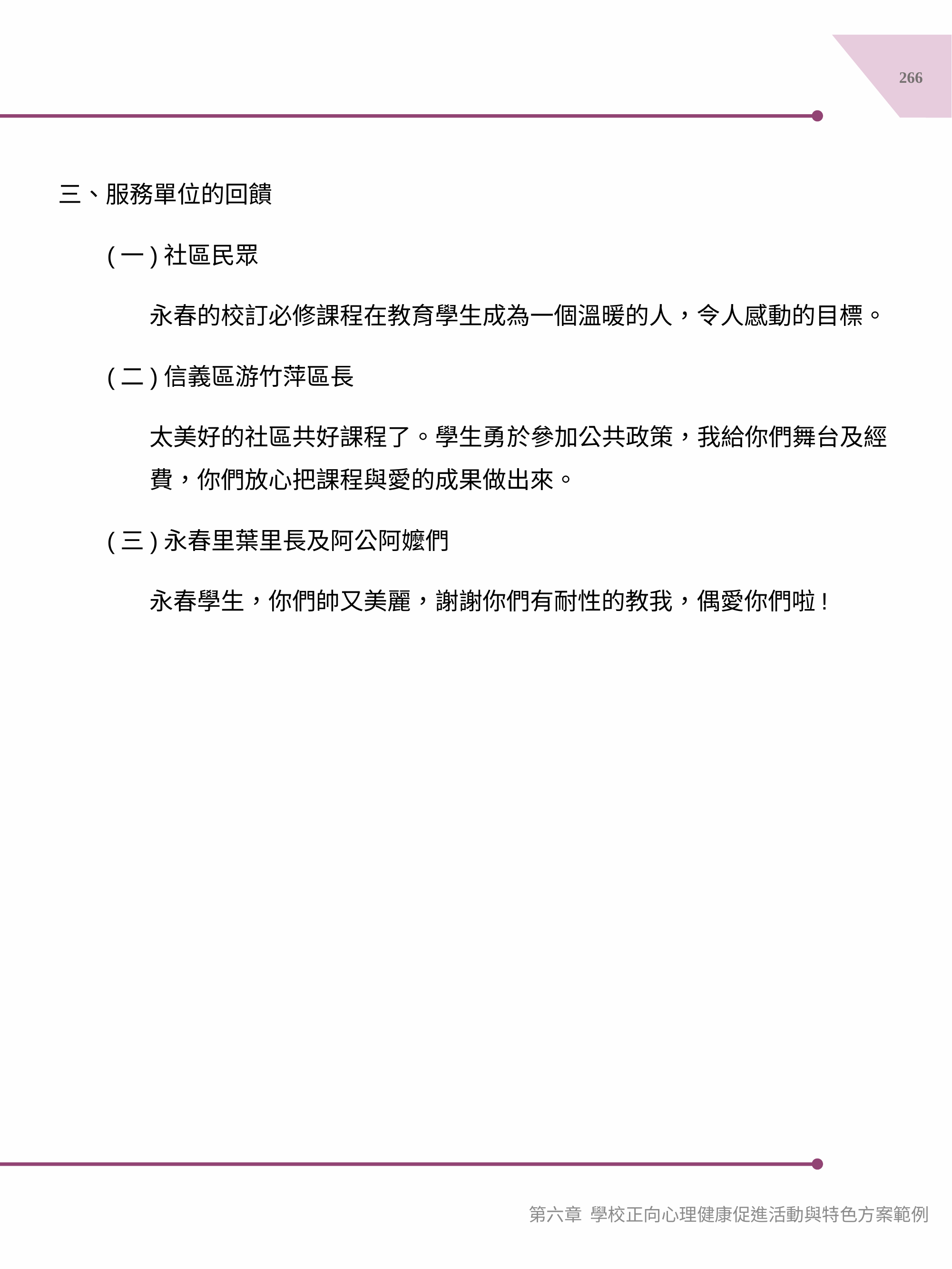

266
三、服務單位的回饋
(一)社區民眾
永春的校訂必修課程在教育學生成為一個溫暖的人，令人感動的目標。
(二)信義區游竹萍區長
太美好的社區共好課程了。學生勇於參加公共政策，我給你們舞台及經費，你們放心把課程與愛的成果做出來。
(三)永春里葉里長及阿公阿嬤們
永春學生，你們帥又美麗，謝謝你們有耐性的教我，偶愛你們啦!
第六章  學校正向心理健康促進活動與特色方案範例